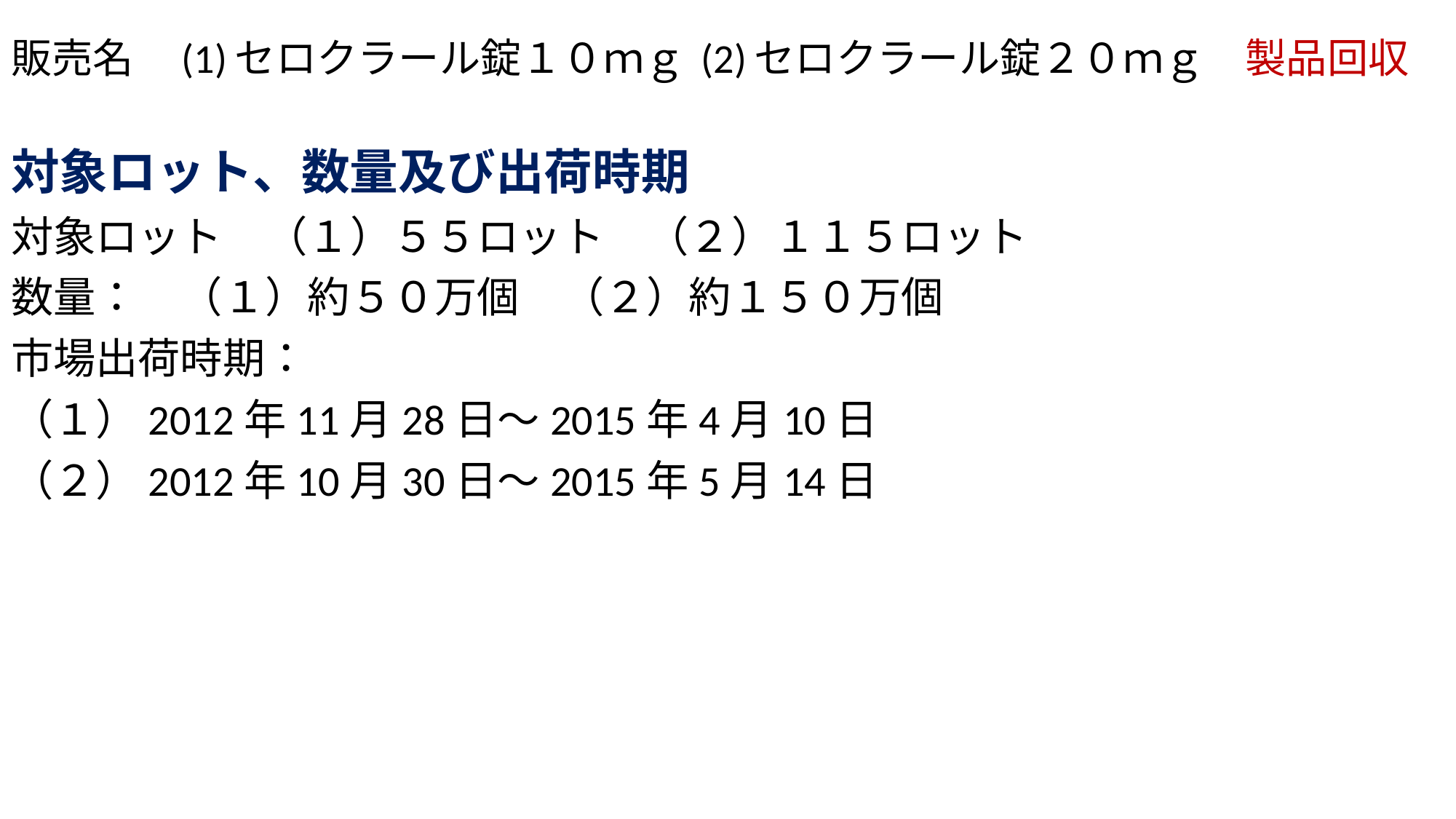

# 販売名　(1)セロクラール錠１０ｍｇ (2)セロクラール錠２０ｍｇ　製品回収
対象ロット、数量及び出荷時期
対象ロット　（１）５５ロット　（２）１１５ロット
数量：　（１）約５０万個　（２）約１５０万個
市場出荷時期：
（１）2012年11月28日～2015年4月10日
（２）2012年10月30日～2015年5月14日